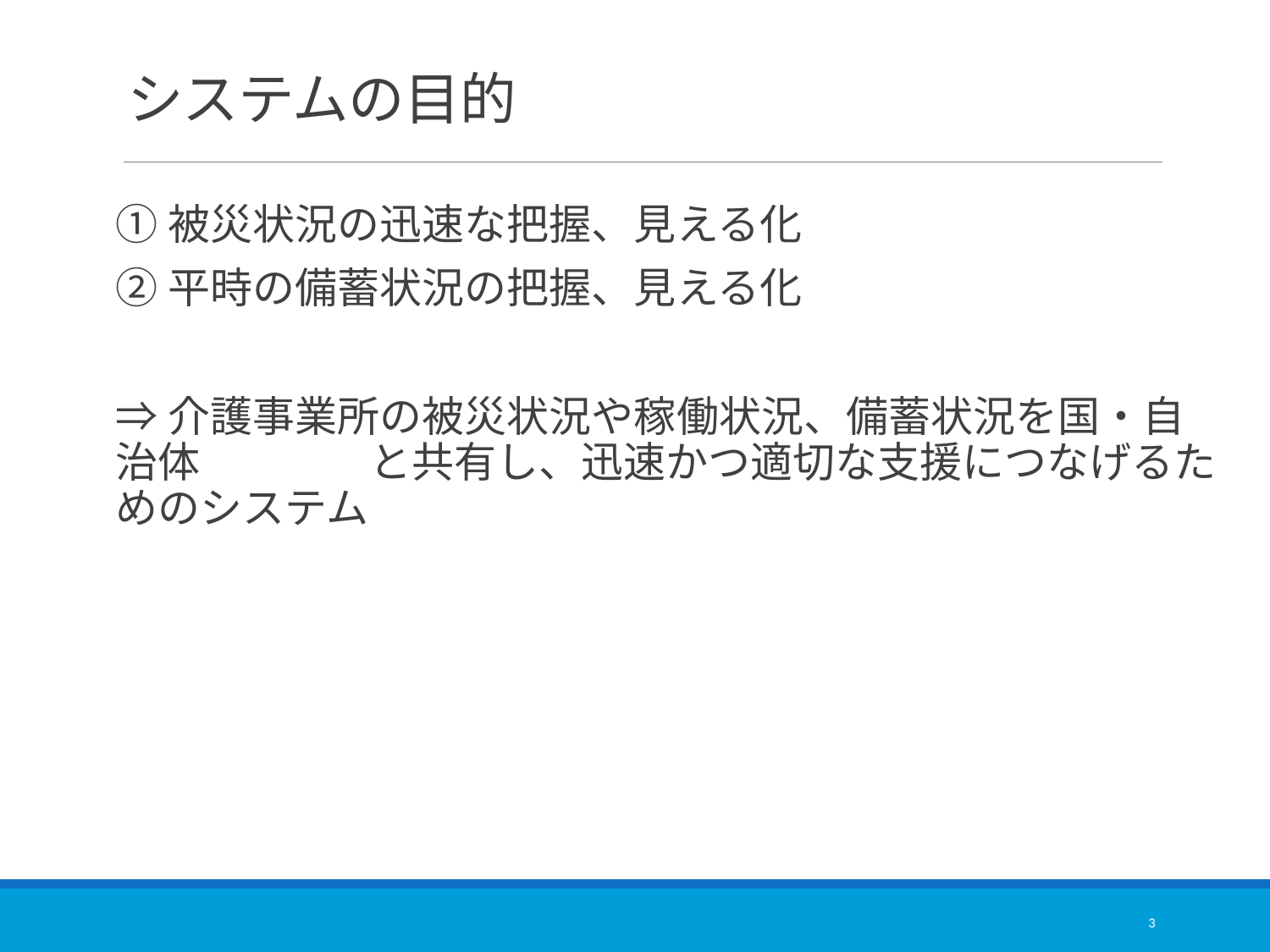

# システムの目的
➀被災状況の迅速な把握、見える化
②平時の備蓄状況の把握、見える化

⇒介護事業所の被災状況や稼働状況、備蓄状況を国・自治体　　　　と共有し、迅速かつ適切な支援につなげるためのシステム

3